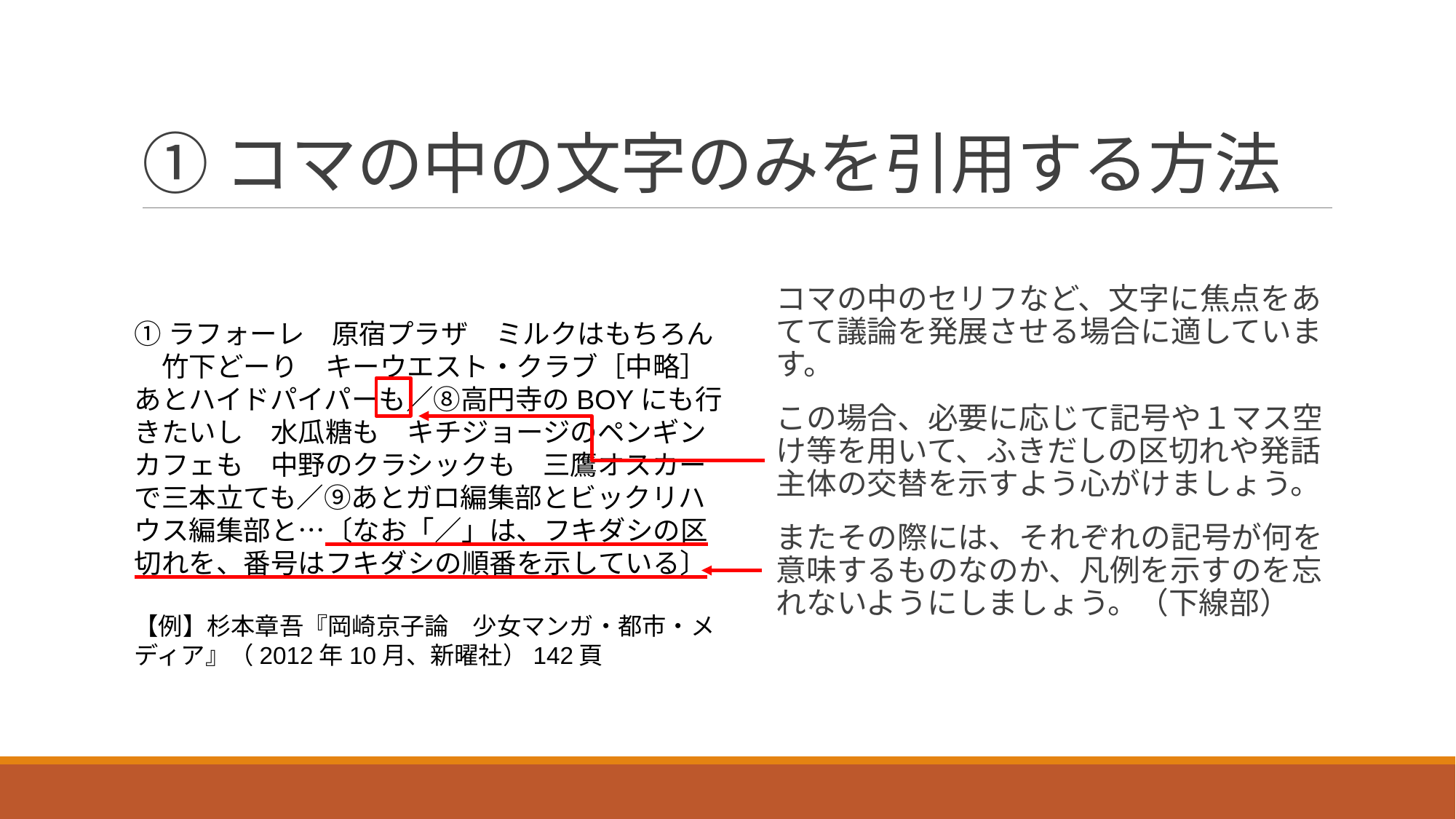

# ①コマの中の文字のみを引用する方法

コマの中のセリフなど、文字に焦点をあてて議論を発展させる場合に適しています。
この場合、必要に応じて記号や１マス空け等を用いて、ふきだしの区切れや発話主体の交替を示すよう心がけましょう。
またその際には、それぞれの記号が何を意味するものなのか、凡例を示すのを忘れないようにしましょう。（下線部）

①ラフォーレ　原宿プラザ　ミルクはもちろん　竹下どーり　キーウエスト・クラブ［中略］あとハイドパイパーも／⑧高円寺のBOYにも行きたいし　水瓜糖も　キチジョージのペンギンカフェも　中野のクラシックも　三鷹オスカーで三本立ても／⑨あとガロ編集部とビックリハウス編集部と…〔なお「／」は、フキダシの区切れを、番号はフキダシの順番を示している〕

【例】杉本章吾『岡崎京子論　少女マンガ・都市・メディア』（2012年10月、新曜社）142頁